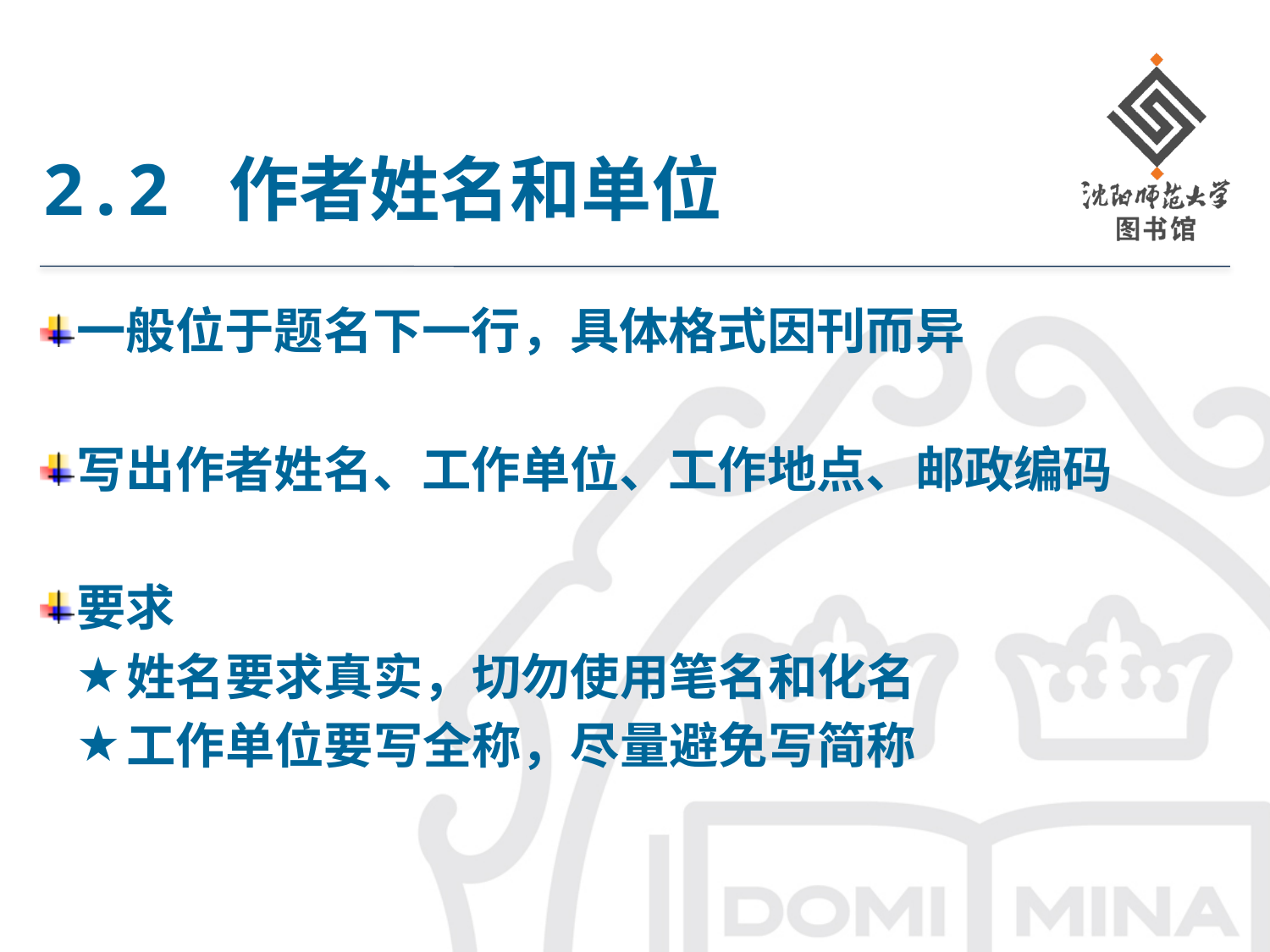

# 2.2 作者姓名和单位
一般位于题名下一行，具体格式因刊而异

写出作者姓名、工作单位、工作地点、邮政编码

要求
姓名要求真实，切勿使用笔名和化名
工作单位要写全称，尽量避免写简称